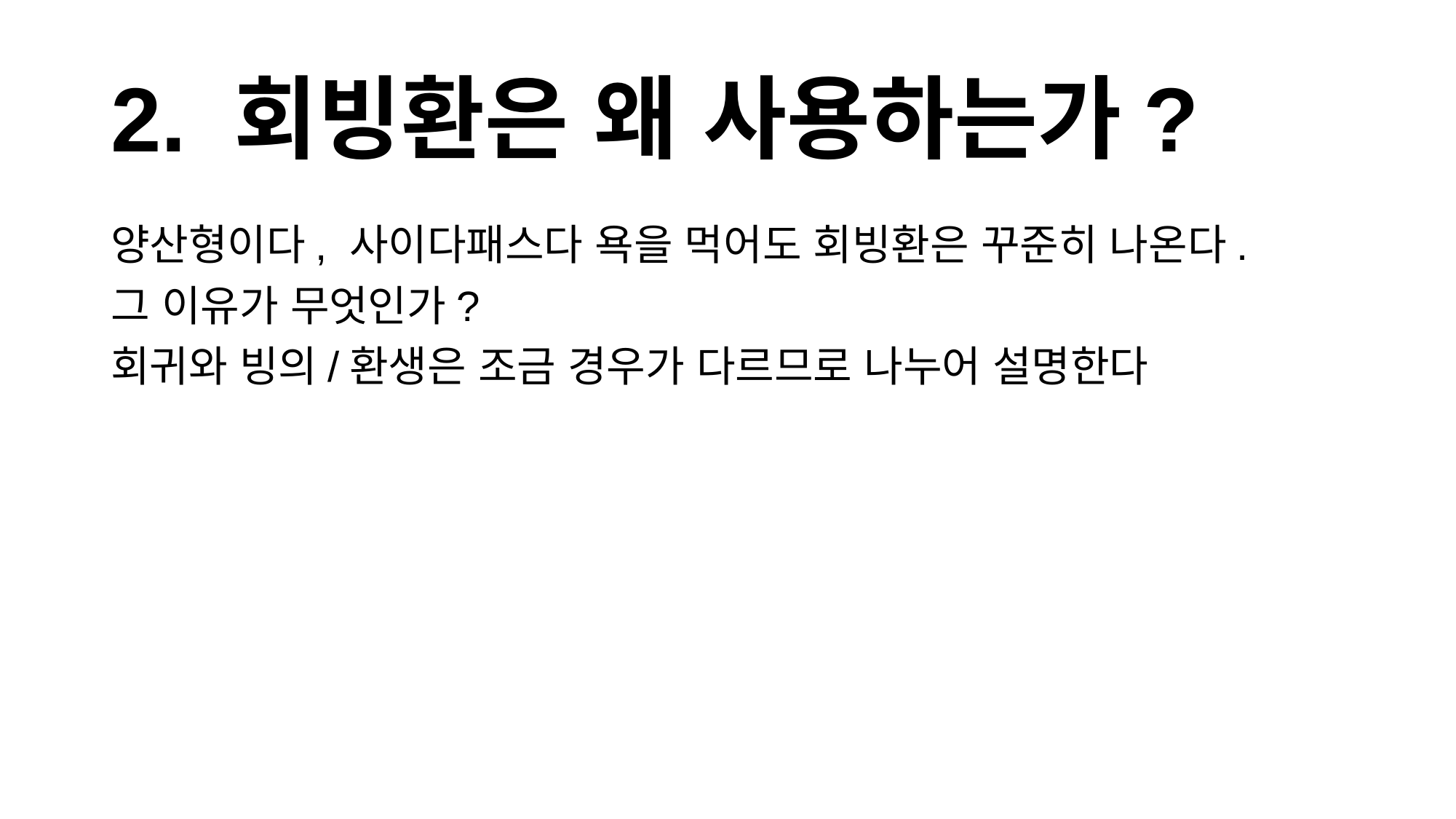

# 2. 회빙환은 왜 사용하는가?
양산형이다, 사이다패스다 욕을 먹어도 회빙환은 꾸준히 나온다.
그 이유가 무엇인가?
회귀와 빙의/환생은 조금 경우가 다르므로 나누어 설명한다